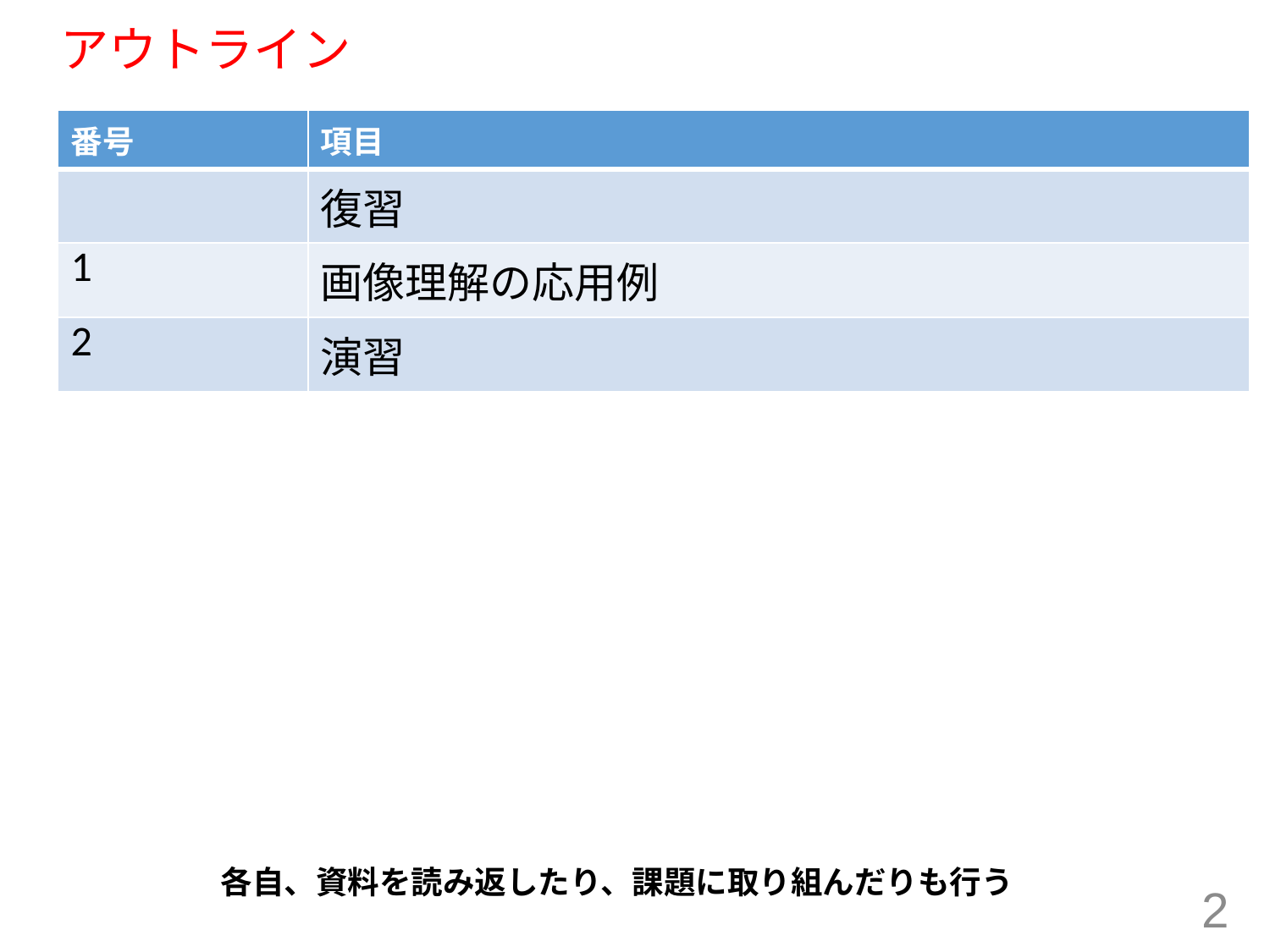

# アウトライン
| 番号 | 項目 |
| --- | --- |
|  | 復習 |
| 1 | 画像理解の応用例 |
| 2 | 演習 |

各自、資料を読み返したり、課題に取り組んだりも行う
2